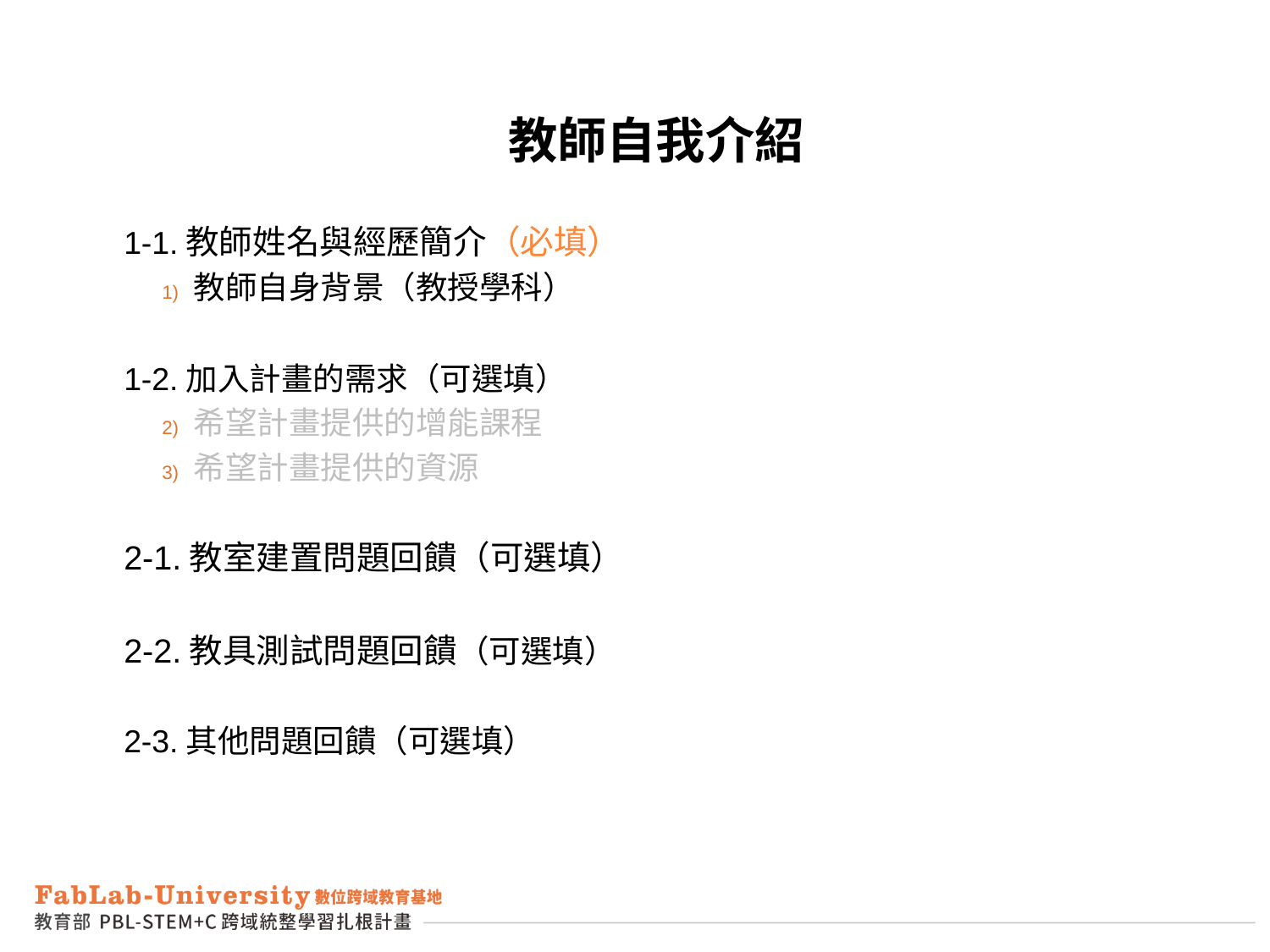

教師自我介紹
1-1.教師姓名與經歷簡介（必填）
教師自身背景（教授學科）

1-2.加入計畫的需求（可選填）
希望計畫提供的增能課程
希望計畫提供的資源

2-1.教室建置問題回饋（可選填）

2-2.教具測試問題回饋（可選填）

2-3.其他問題回饋（可選填）